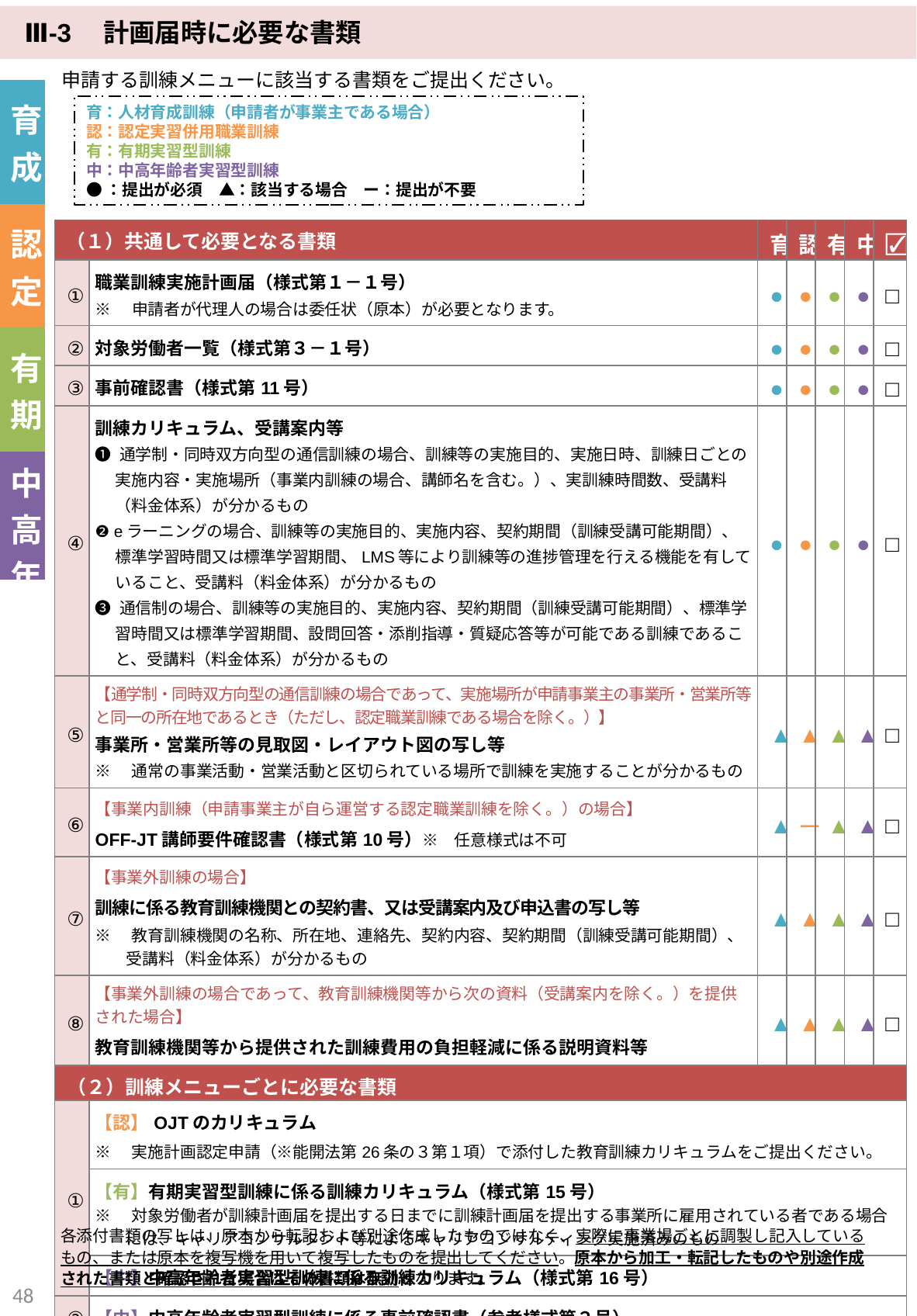

Ⅲ-3　計画届時に必要な書類
申請する訓練メニューに該当する書類をご提出ください。
| 育成 |
| --- |
| 認定 |
| 有期 |
| 中高年 |
育：人材育成訓練（申請者が事業主である場合）
認：認定実習併用職業訓練
有：有期実習型訓練
中：中高年齢者実習型訓練
●：提出が必須　▲：該当する場合　ー：提出が不要
| （１）共通して必要となる書類 |  | 育 | 認 | 有 | 中 | ☑ |
| --- | --- | --- | --- | --- | --- | --- |
| ① | 職業訓練実施計画届（様式第１－１号） ※　申請者が代理人の場合は委任状（原本）が必要となります。 | ● | ● | ● | ● | □ |
| ② | 対象労働者一覧（様式第３－１号） | ● | ● | ● | ● | □ |
| ③ | 事前確認書（様式第11号） | ● | ● | ● | ● | □ |
| ④ | 訓練カリキュラム、受講案内等 ❶ 通学制・同時双方向型の通信訓練の場合、訓練等の実施目的、実施日時、訓練日ごとの実施内容・実施場所（事業内訓練の場合、講師名を含む。）、実訓練時間数、受講料（料金体系）が分かるもの ❷ eラーニングの場合、訓練等の実施目的、実施内容、契約期間（訓練受講可能期間）、標準学習時間又は標準学習期間、LMS等により訓練等の進捗管理を行える機能を有していること、受講料（料金体系）が分かるもの ❸ 通信制の場合、訓練等の実施目的、実施内容、契約期間（訓練受講可能期間）、標準学習時間又は標準学習期間、設問回答・添削指導・質疑応答等が可能である訓練であること、受講料（料金体系）が分かるもの | ● | ● | ● | ● | □ |
| ⑤ | 【通学制・同時双方向型の通信訓練の場合であって、実施場所が申請事業主の事業所・営業所等と同一の所在地であるとき（ただし、認定職業訓練である場合を除く。）】 事業所・営業所等の見取図・レイアウト図の写し等 ※　通常の事業活動・営業活動と区切られている場所で訓練を実施することが分かるもの | ▲ | ▲ | ▲ | ▲ | □ |
| ⑥ | 【事業内訓練（申請事業主が自ら運営する認定職業訓練を除く。）の場合】 OFF-JT講師要件確認書（様式第10号）※　任意様式は不可 | ▲ | ー | ▲ | ▲ | □ |
| ⑦ | 【事業外訓練の場合】 訓練に係る教育訓練機関との契約書、又は受講案内及び申込書の写し等 ※　教育訓練機関の名称、所在地、連絡先、契約内容、契約期間（訓練受講可能期間）、受講料（料金体系）が分かるもの | ▲ | ▲ | ▲ | ▲ | □ |
| ⑧ | 【事業外訓練の場合であって、教育訓練機関等から次の資料（受講案内を除く。）を提供された場合】 教育訓練機関等から提供された訓練費用の負担軽減に係る説明資料等 | ▲ | ▲ | ▲ | ▲ | □ |
| （２）訓練メニューごとに必要な書類 |  |  |  |  |  |  |
| ① | 【認】OJTのカリキュラム ※　実施計画認定申請（※能開法第26条の３第１項）で添付した教育訓練カリキュラムをご提出ください。 |  |  |  |  |  |
|  | 【有】有期実習型訓練に係る訓練カリキュラム（様式第15号） ※　対象労働者が訓練計画届を提出する日までに訓練計画届を提出する事業所に雇用されている者である場合には、キャリアコンサルタント等によるキャリアコンサルティング実施済みのもの |  |  |  |  |  |
|  | 【中】中高年齢者実習型訓練に係る訓練カリキュラム（様式第16号） |  |  |  |  |  |
| ② | 【中】中高年齢者実習型訓練に係る事前確認書（参考様式第２号） |  |  |  |  |  |
| ③ | 【有】【中】ジョブ・カードの様式３－３－１－１：企業実習・OJT用（写） |  |  |  |  |  |
各添付書類の写しは、原本から転記および別途作成したものではなく、実際に事業場ごとに調製し記入しているもの、または原本を複写機を用いて複写したものを提出してください。原本から加工・転記したものや別途作成された書類と確認された場合はその書類は無効となります。
48